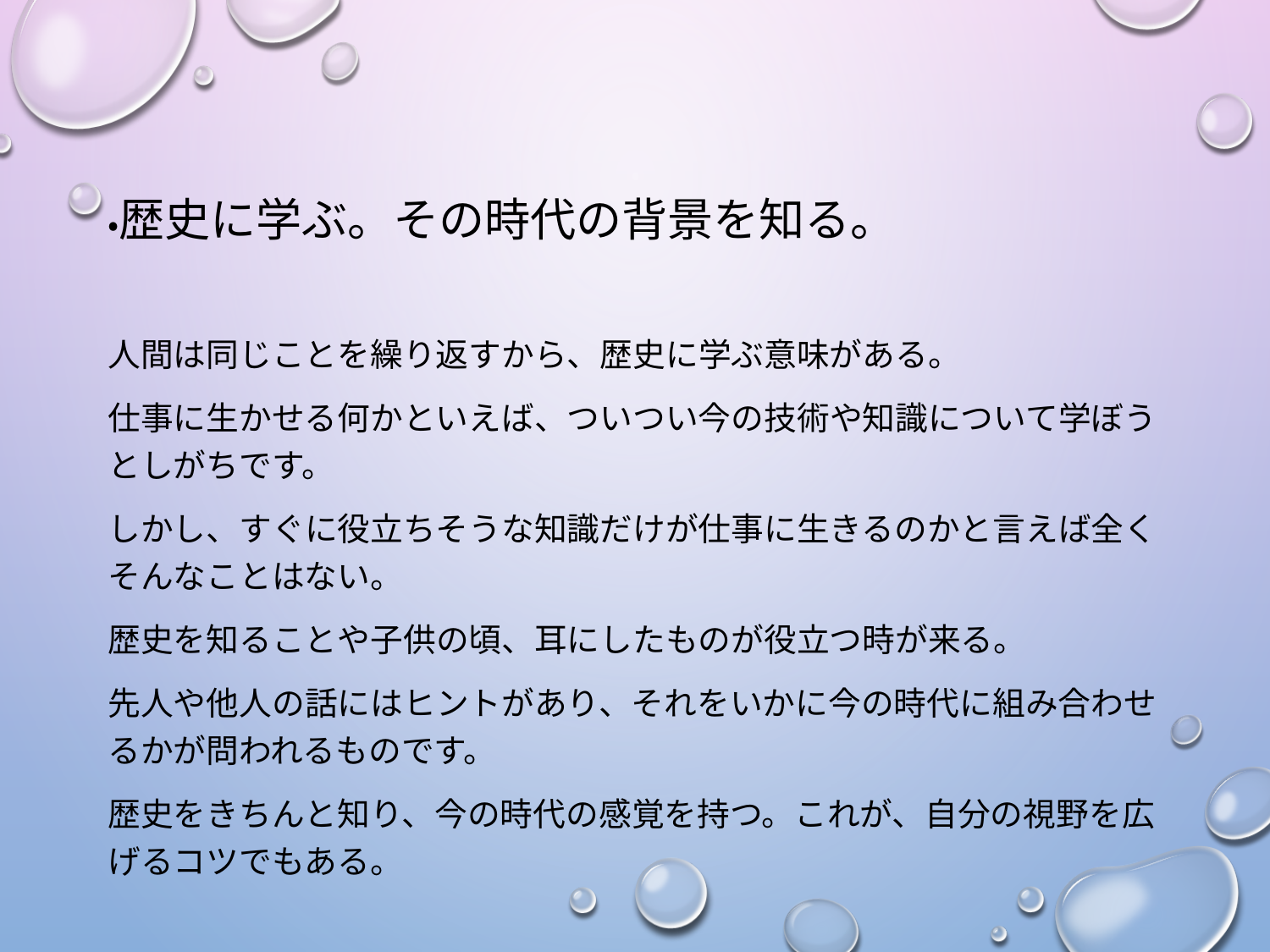

・歴史に学ぶ。その時代の背景を知る。

人間は同じことを繰り返すから、歴史に学ぶ意味がある。
仕事に生かせる何かといえば、ついつい今の技術や知識について学ぼうとしがちです。
しかし、すぐに役立ちそうな知識だけが仕事に生きるのかと言えば全くそんなことはない。
歴史を知ることや子供の頃、耳にしたものが役立つ時が来る。
先人や他人の話にはヒントがあり、それをいかに今の時代に組み合わせるかが問われるものです。
歴史をきちんと知り、今の時代の感覚を持つ。これが、自分の視野を広げるコツでもある。